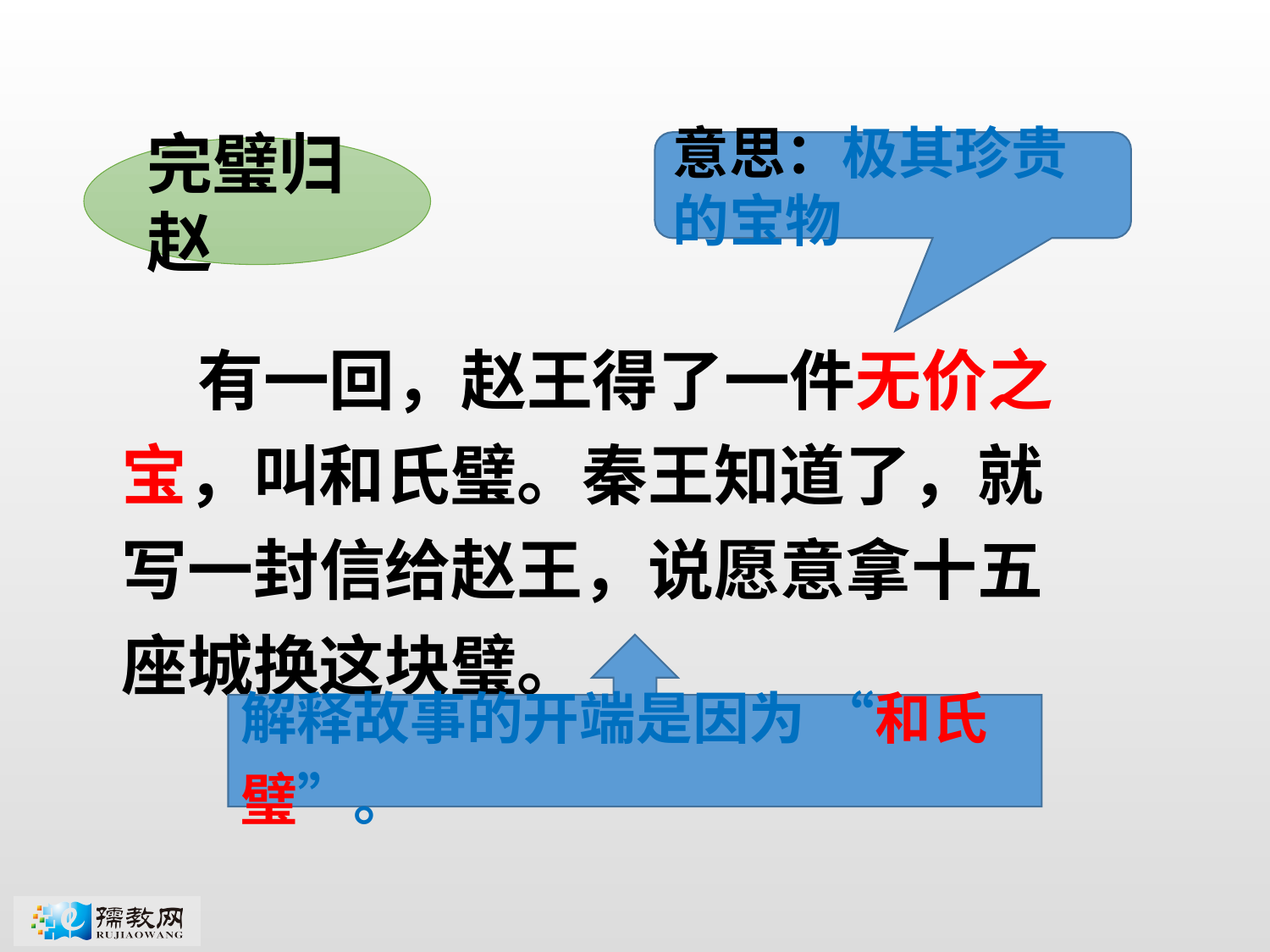

意思：极其珍贵的宝物
完璧归赵
    有一回，赵王得了一件无价之宝，叫和氏璧。秦王知道了，就写一封信给赵王，说愿意拿十五座城换这块璧。
解释故事的开端是因为 “和氏璧”。